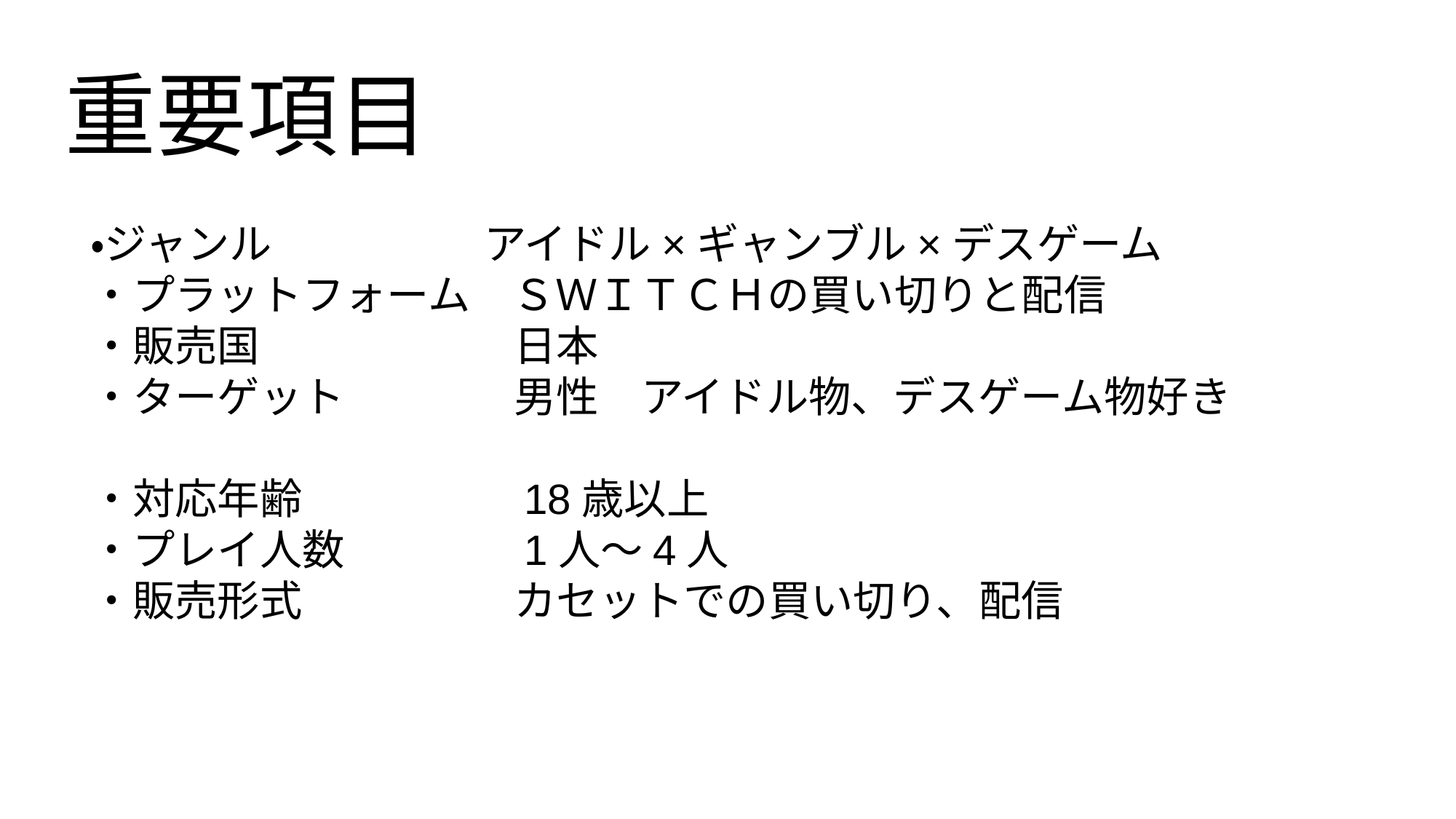

重要項目
・ジャンル　　　　　アイドル×ギャンブル×デスゲーム
・プラットフォーム　ＳＷＩＴＣＨの買い切りと配信
・販売国　　　　　　日本
・ターゲット　　　　男性　アイドル物、デスゲーム物好き
・対応年齢　　　　　18歳以上
・プレイ人数　　　　1人～4人
・販売形式　　　　　カセットでの買い切り、配信